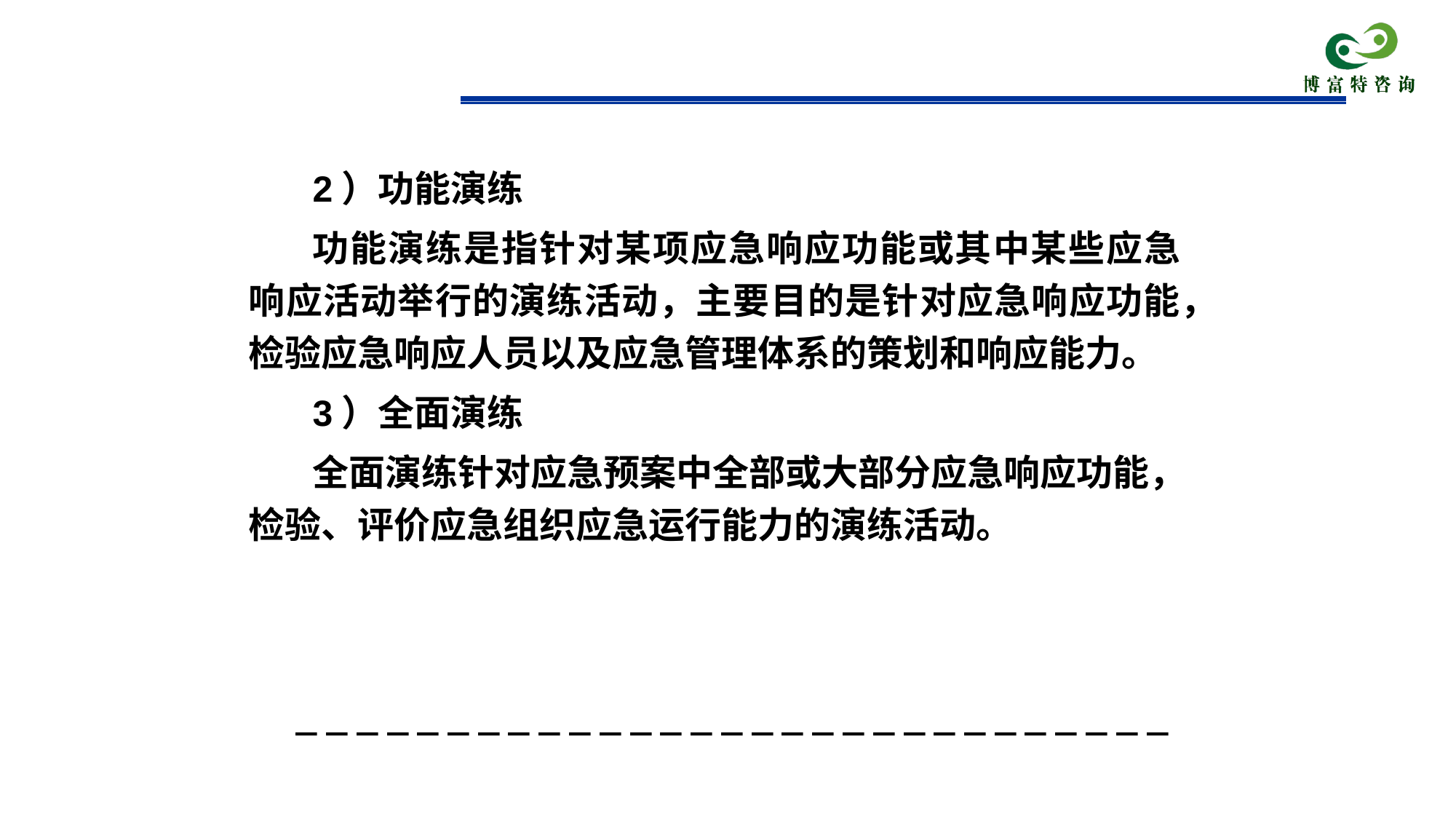

# 2）功能演练
功能演练是指针对某项应急响应功能或其中某些应急响应活动举行的演练活动，主要目的是针对应急响应功能，检验应急响应人员以及应急管理体系的策划和响应能力。
3）全面演练
全面演练针对应急预案中全部或大部分应急响应功能，检验、评价应急组织应急运行能力的演练活动。

－－－－－－－－－－－－－－－－－－－－－－－－－－－－－